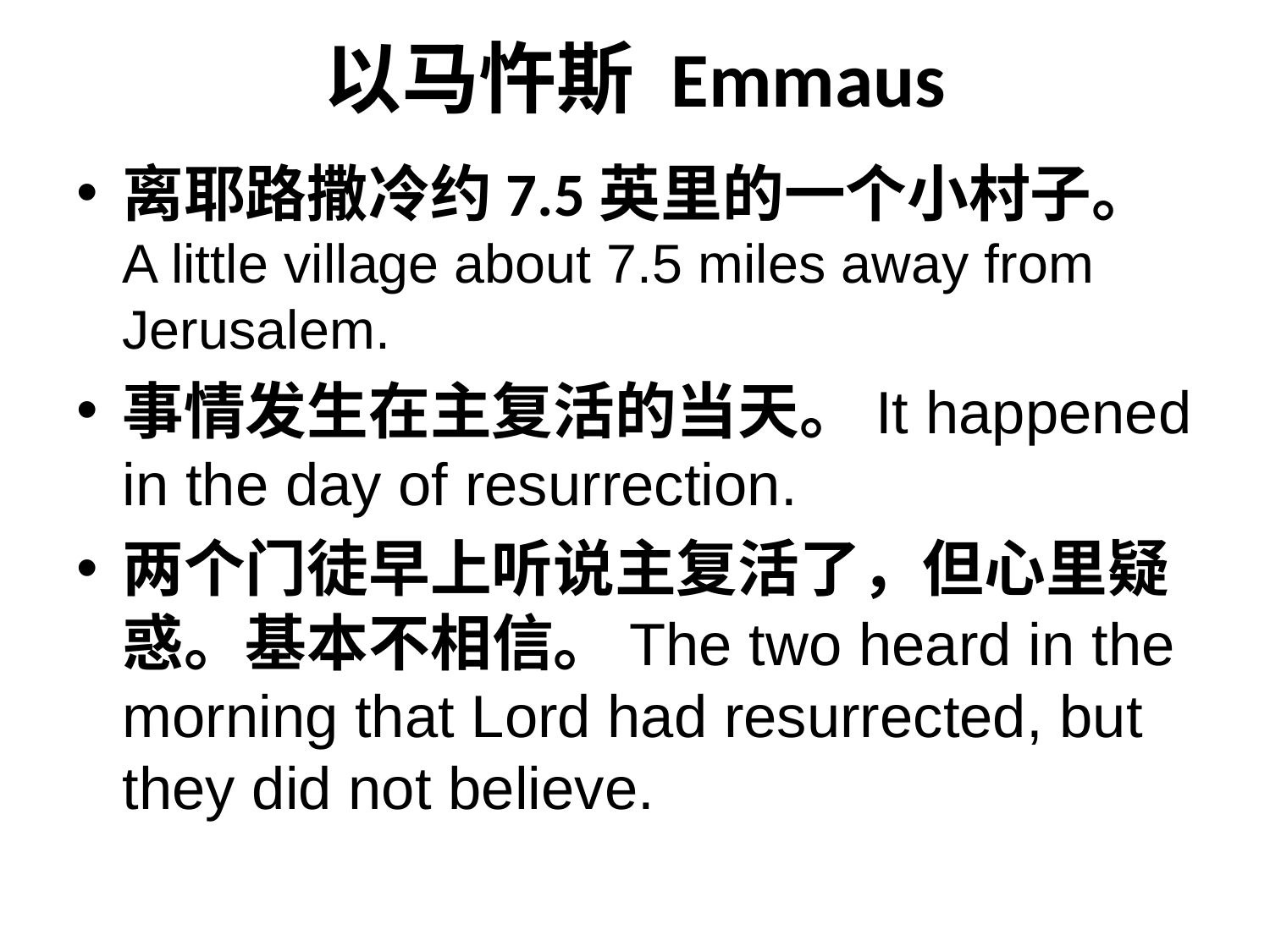

# 以马忤斯 Emmaus
离耶路撒冷约7.5英里的一个小村子。A little village about 7.5 miles away from Jerusalem.
事情发生在主复活的当天。It happened in the day of resurrection.
两个门徒早上听说主复活了，但心里疑惑。基本不相信。The two heard in the morning that Lord had resurrected, but they did not believe.